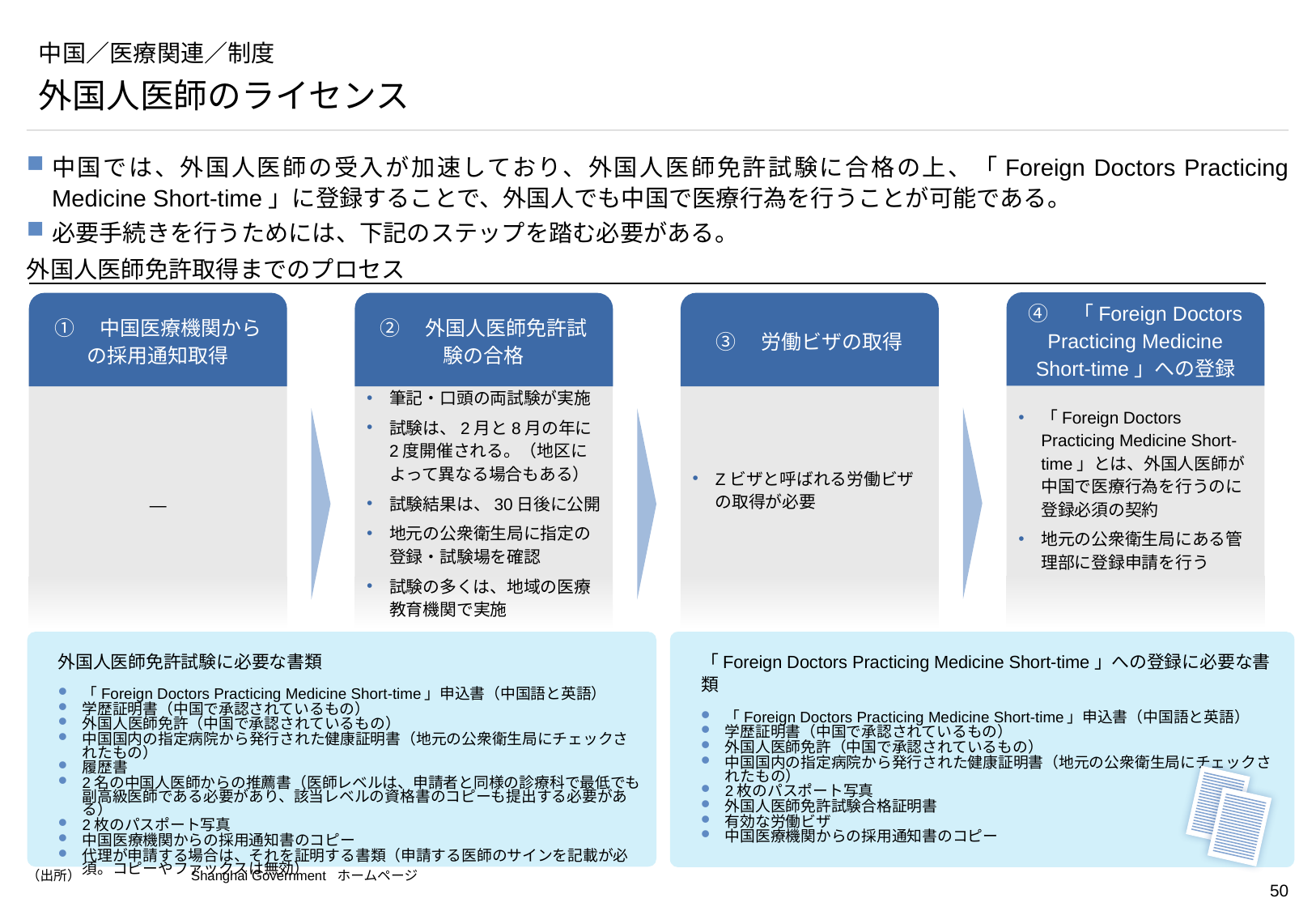

# 中国／医療関連／制度
外国人医師のライセンス
中国では、外国人医師の受入が加速しており、外国人医師免許試験に合格の上、「Foreign Doctors Practicing Medicine Short-time」に登録することで、外国人でも中国で医療行為を行うことが可能である。
必要手続きを行うためには、下記のステップを踏む必要がある。
外国人医師免許取得までのプロセス
④　「Foreign Doctors Practicing Medicine Short-time」への登録
①　中国医療機関からの採用通知取得
②　外国人医師免許試験の合格
③　労働ビザの取得

「Foreign Doctors Practicing Medicine Short-time」とは、外国人医師が中国で医療行為を行うのに登録必須の契約
地元の公衆衛生局にある管理部に登録申請を行う

―

筆記・口頭の両試験が実施
試験は、2月と8月の年に2度開催される。（地区によって異なる場合もある）
試験結果は、30日後に公開
地元の公衆衛生局に指定の登録・試験場を確認
試験の多くは、地域の医療教育機関で実施

Zビザと呼ばれる労働ビザの取得が必要

外国人医師免許試験に必要な書類

「Foreign Doctors Practicing Medicine Short-time」申込書（中国語と英語）
学歴証明書（中国で承認されているもの）
外国人医師免許（中国で承認されているもの）
中国国内の指定病院から発行された健康証明書（地元の公衆衛生局にチェックされたもの）
履歴書
2名の中国人医師からの推薦書（医師レベルは、申請者と同様の診療科で最低でも副高級医師である必要があり、該当レベルの資格書のコピーも提出する必要がある）
2枚のパスポート写真
中国医療機関からの採用通知書のコピー
代理が申請する場合は、それを証明する書類（申請する医師のサインを記載が必須。コピーやファックスは無効）
「Foreign Doctors Practicing Medicine Short-time」への登録に必要な書類

「Foreign Doctors Practicing Medicine Short-time」申込書（中国語と英語）
学歴証明書（中国で承認されているもの）
外国人医師免許（中国で承認されているもの）
中国国内の指定病院から発行された健康証明書（地元の公衆衛生局にチェックされたもの）
2枚のパスポート写真
外国人医師免許試験合格証明書
有効な労働ビザ
中国医療機関からの採用通知書のコピー

（出所）	Shanghai Government  ホームページ